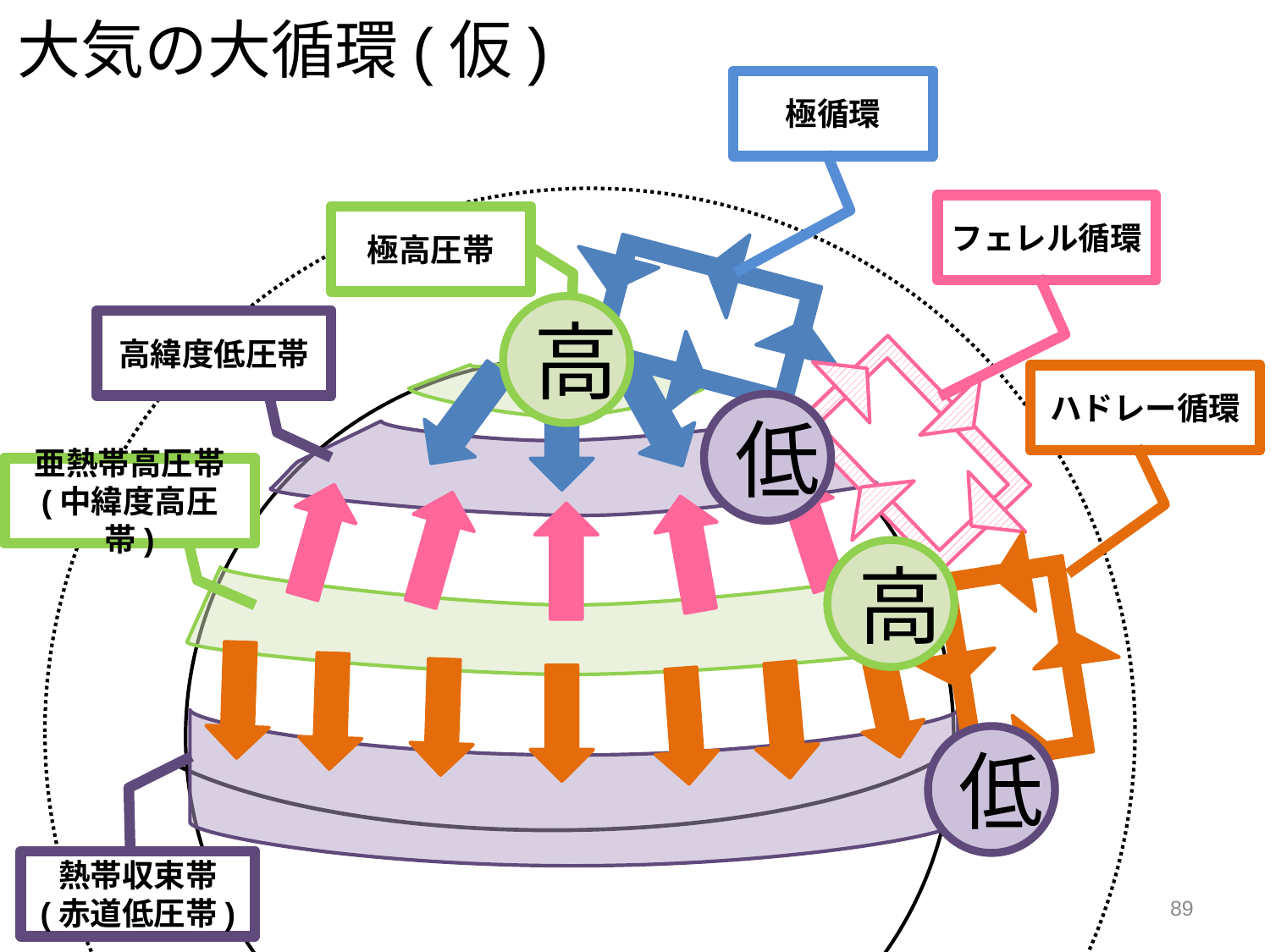

大気の大循環(仮)
極循環

フェレル循環
極高圧帯

高
高緯度低圧帯

ハドレー循環

低

亜熱帯高圧帯
(中緯度高圧帯)

高

低
熱帯収束帯
(赤道低圧帯)
89